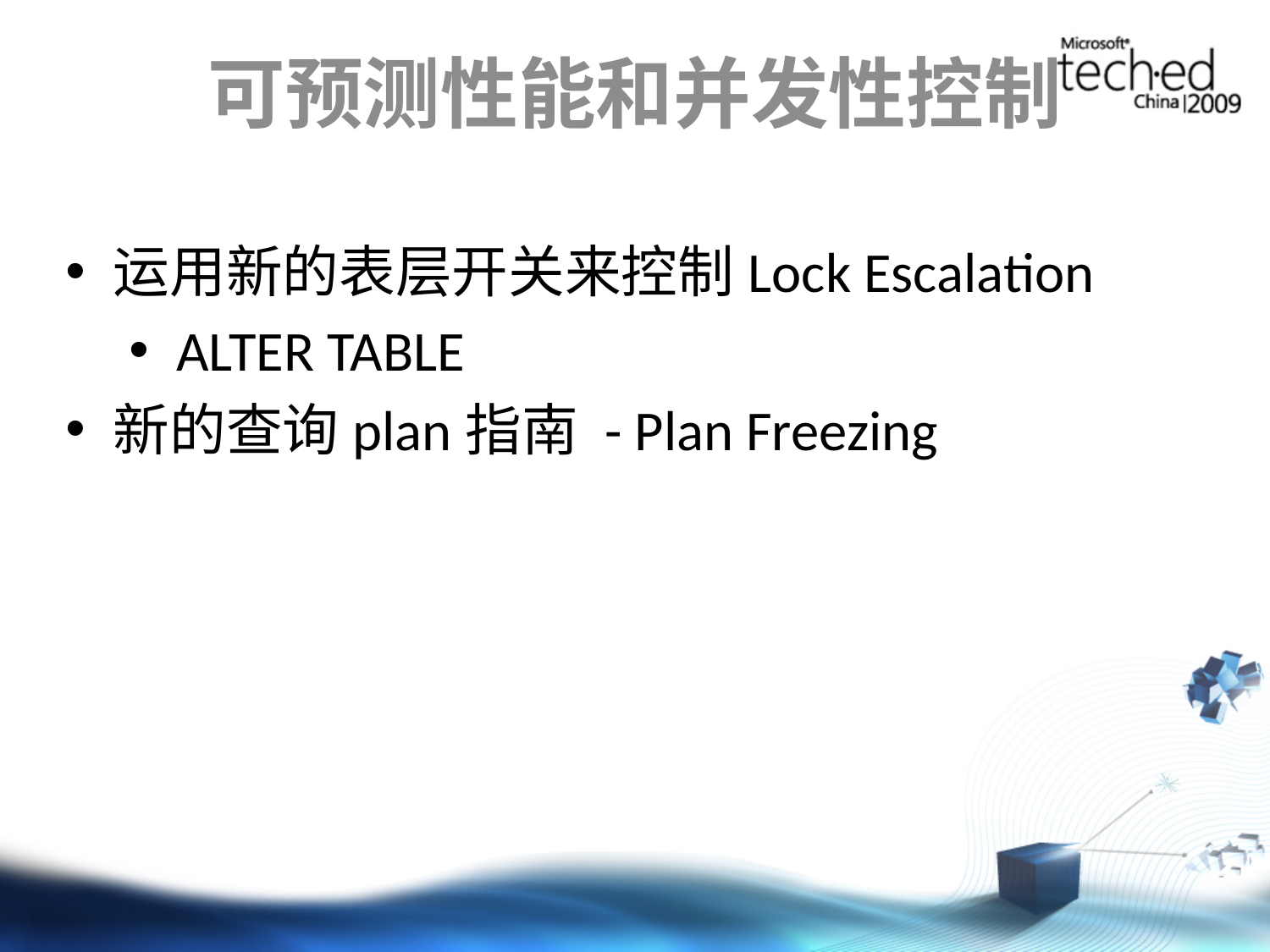

# 可预测性能和并发性控制
运用新的表层开关来控制Lock Escalation
ALTER TABLE
新的查询plan指南 - Plan Freezing